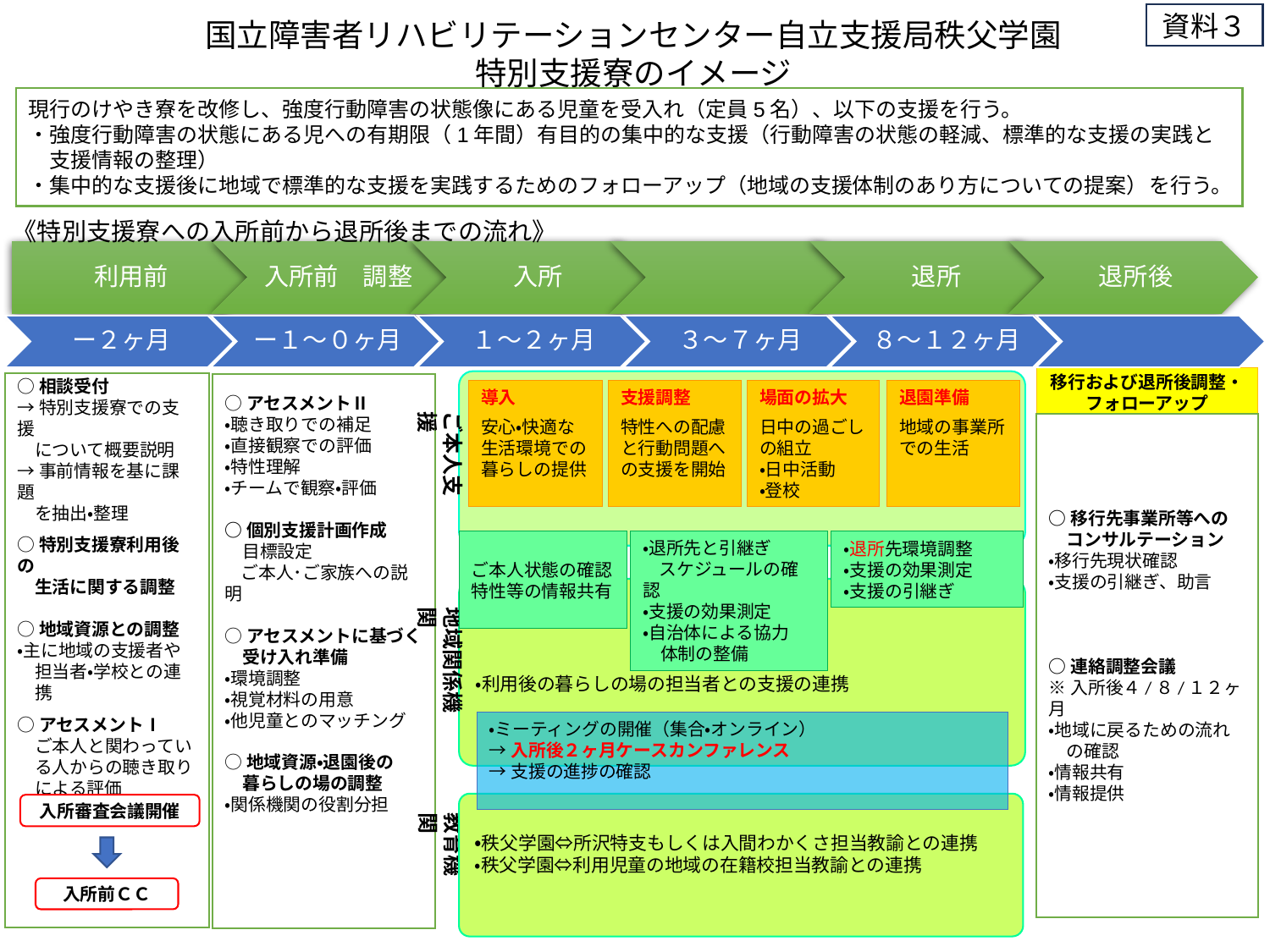

資料３
国立障害者リハビリテーションセンター自立支援局秩父学園
特別支援寮のイメージ
現行のけやき寮を改修し、強度行動障害の状態像にある児童を受入れ（定員5名）、以下の支援を行う。
・強度行動障害の状態にある児への有期限（1年間）有目的の集中的な支援（行動障害の状態の軽減、標準的な支援の実践と
　支援情報の整理）
・集中的な支援後に地域で標準的な支援を実践するためのフォローアップ（地域の支援体制のあり方についての提案）を行う。
《特別支援寮への入所前から退所後までの流れ》
利用前
入所前　調整
入所

退所
退所後
移行
ー２ヶ月
ー１～０ヶ月
１～２ヶ月
３～７ヶ月
８～１２ヶ月

移行および退所後調整・
フォローアップ

入所前調整

○相談受付
→特別支援寮での支援
　について概要説明
→事前情報を基に課題
　を抽出・整理

○特別支援寮利用後の
　生活に関する調整

○地域資源との調整
・主に地域の支援者や
　担当者・学校との連
　携

○アセスメントⅠ
　ご本人と関わってい
　る人からの聴き取り
　による評価

○アセスメントⅡ
・聴き取りでの補足
・直接観察での評価
・特性理解
・チームで観察・評価

○個別支援計画作成
　目標設定
   ご本人･ご家族への説明

○アセスメントに基づく
　受け入れ準備
・環境調整
・視覚材料の用意
・他児童とのマッチング

○地域資源・退園後の
　暮らしの場の調整
・関係機関の役割分担

導入

安心・快適な生活環境での暮らしの提供

支援調整

特性への配慮と行動問題への支援を開始

場面の拡大

日中の過ごしの組立
・日中活動
・登校
退園準備

地域の事業所での生活

ご本人支援
○移行先事業所等への
　コンサルテーション
・移行先現状確認
・支援の引継ぎ、助言

○連絡調整会議
※入所後４/８/１２ヶ月
・地域に戻るための流れ
　の確認
・情報共有
・情報提供

・退所先と引継ぎ
   スケジュールの確認
・支援の効果測定
・自治体による協力
　体制の整備

ご本人状態の確認
特性等の情報共有

・退所先環境調整
・支援の効果測定
・支援の引継ぎ

・利用後の暮らしの場の担当者との支援の連携
地域関係機関
・ミーティングの開催（集合・オンライン）
→入所後２ヶ月ケースカンファレンス
→支援の進捗の確認

・秩父学園⇔所沢特支もしくは入間わかくさ担当教諭との連携
・秩父学園⇔利用児童の地域の在籍校担当教諭との連携

入所審査会議開催
教育機関

入所前ＣＣ